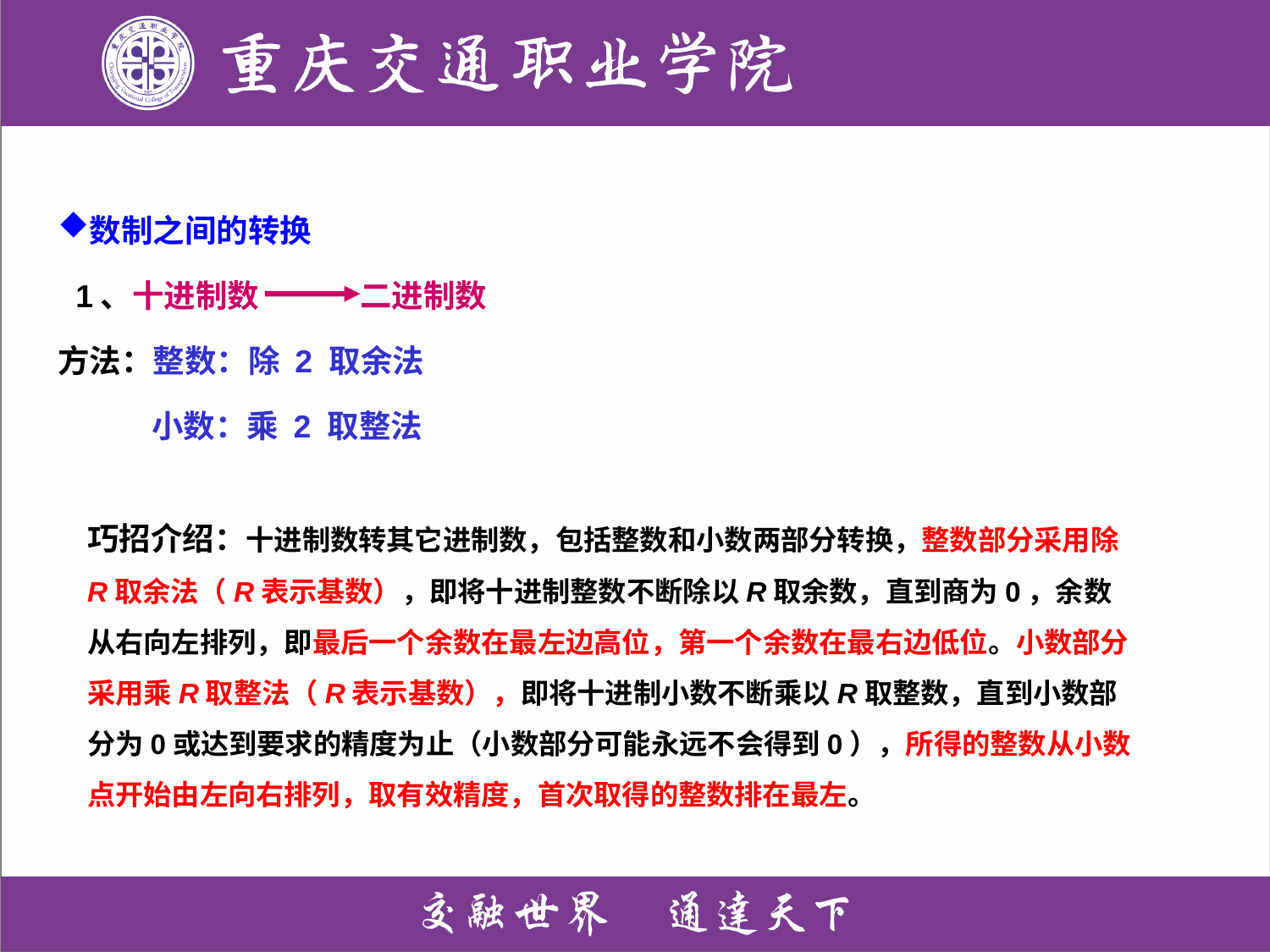

数制之间的转换
  1、十进制数              二进制数
方法：整数：除 2 取余法
            小数：乘 2 取整法

巧招介绍：十进制数转其它进制数，包括整数和小数两部分转换，整数部分采用除R取余法（R表示基数），即将十进制整数不断除以R取余数，直到商为0，余数从右向左排列，即最后一个余数在最左边高位，第一个余数在最右边低位。小数部分采用乘R取整法（R表示基数），即将十进制小数不断乘以R取整数，直到小数部分为0或达到要求的精度为止（小数部分可能永远不会得到0），所得的整数从小数点开始由左向右排列，取有效精度，首次取得的整数排在最左。